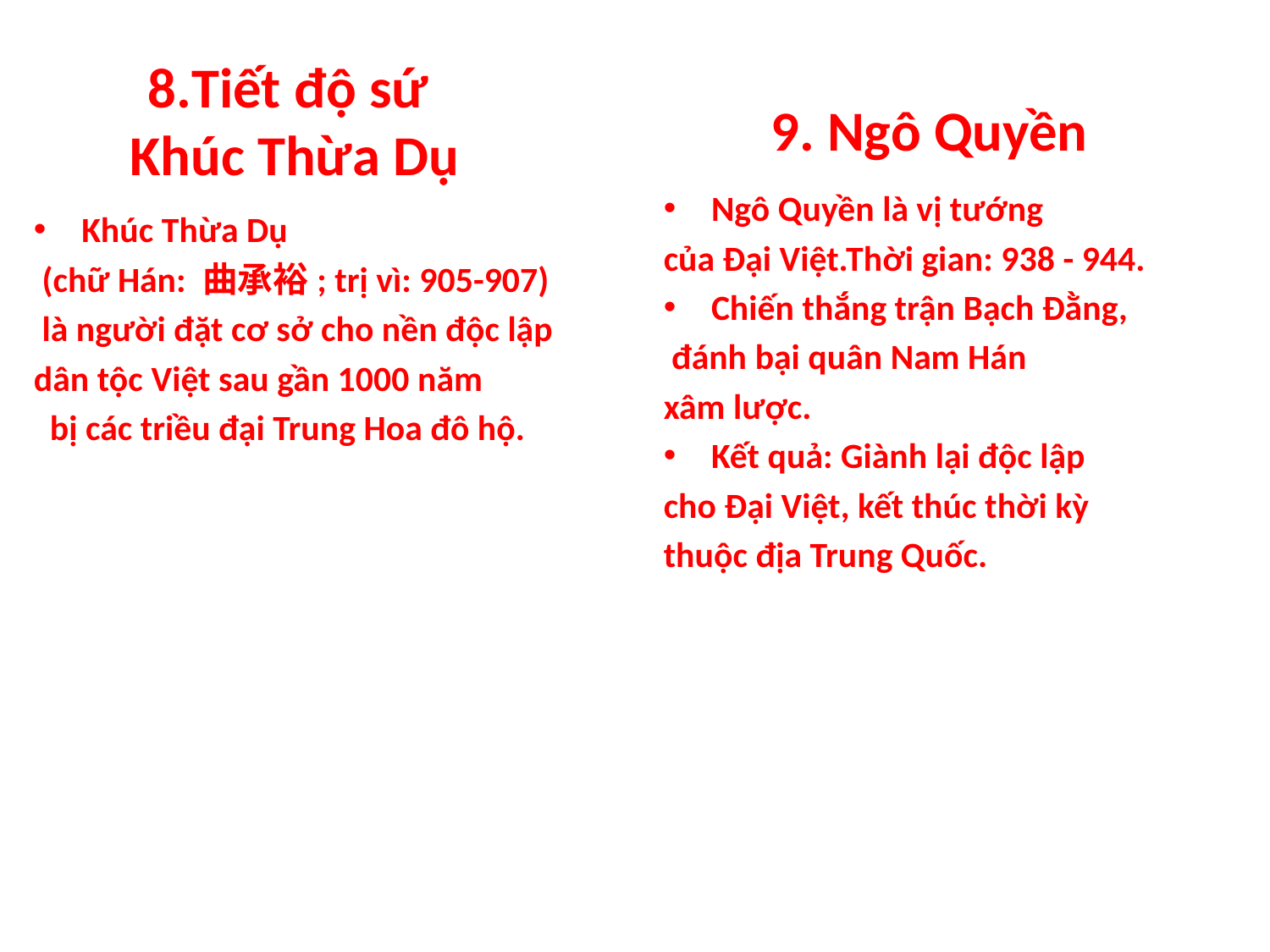

9. Ngô Quyền
# 8.Tiết độ sứ Khúc Thừa Dụ
Ngô Quyền là vị tướng
của Đại Việt.Thời gian: 938 - 944.
Chiến thắng trận Bạch Đằng,
 đánh bại quân Nam Hán
xâm lược.
Kết quả: Giành lại độc lập
cho Đại Việt, kết thúc thời kỳ
thuộc địa Trung Quốc.
Khúc Thừa Dụ
 (chữ Hán: 曲承裕; trị vì: 905-907)
 là người đặt cơ sở cho nền độc lập
dân tộc Việt sau gần 1000 năm
  bị các triều đại Trung Hoa đô hộ.